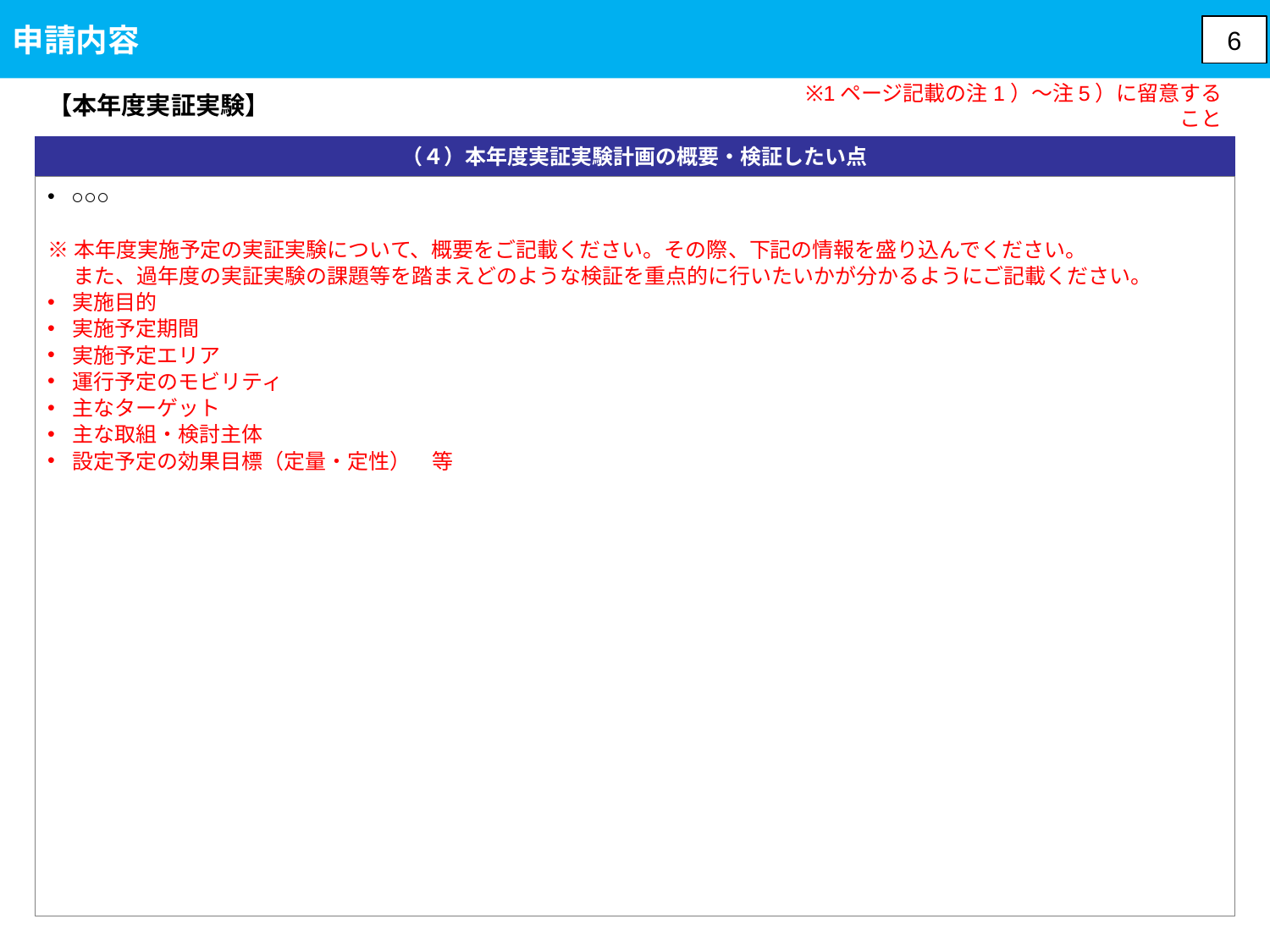

申請内容
6
【本年度実証実験】
※1ページ記載の注1）～注5）に留意すること
（４）本年度実証実験計画の概要・検証したい点
○○○

※本年度実施予定の実証実験について、概要をご記載ください。その際、下記の情報を盛り込んでください。
　 また、過年度の実証実験の課題等を踏まえどのような検証を重点的に行いたいかが分かるようにご記載ください。
実施目的
実施予定期間
実施予定エリア
運行予定のモビリティ
主なターゲット
主な取組・検討主体
設定予定の効果目標（定量・定性）　等